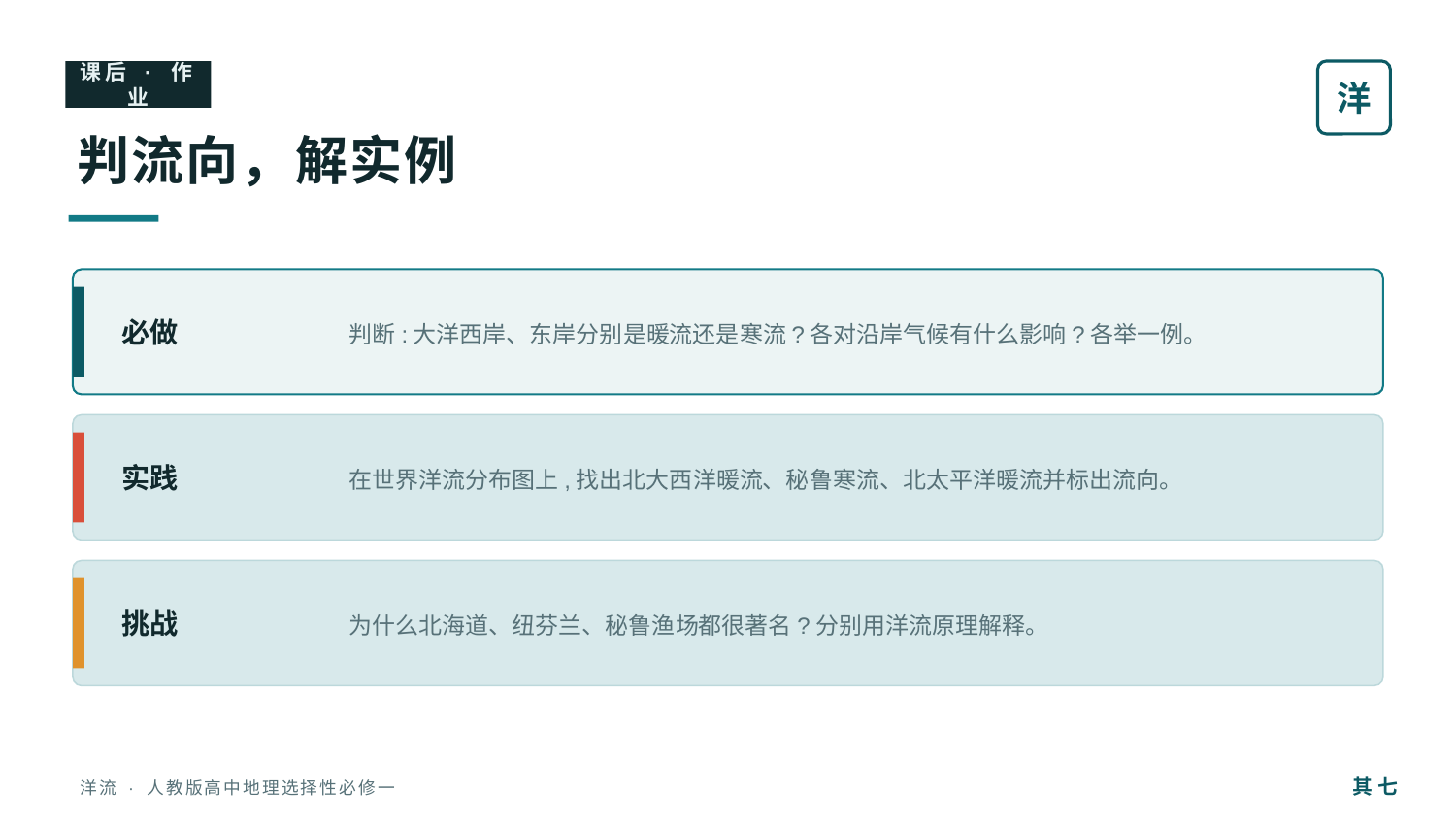

课后 · 作业
洋

判流向，解实例

判断:大洋西岸、东岸分别是暖流还是寒流?各对沿岸气候有什么影响?各举一例。
必做

在世界洋流分布图上,找出北大西洋暖流、秘鲁寒流、北太平洋暖流并标出流向。
实践

为什么北海道、纽芬兰、秘鲁渔场都很著名?分别用洋流原理解释。
挑战

其 七
洋流 · 人教版高中地理选择性必修一